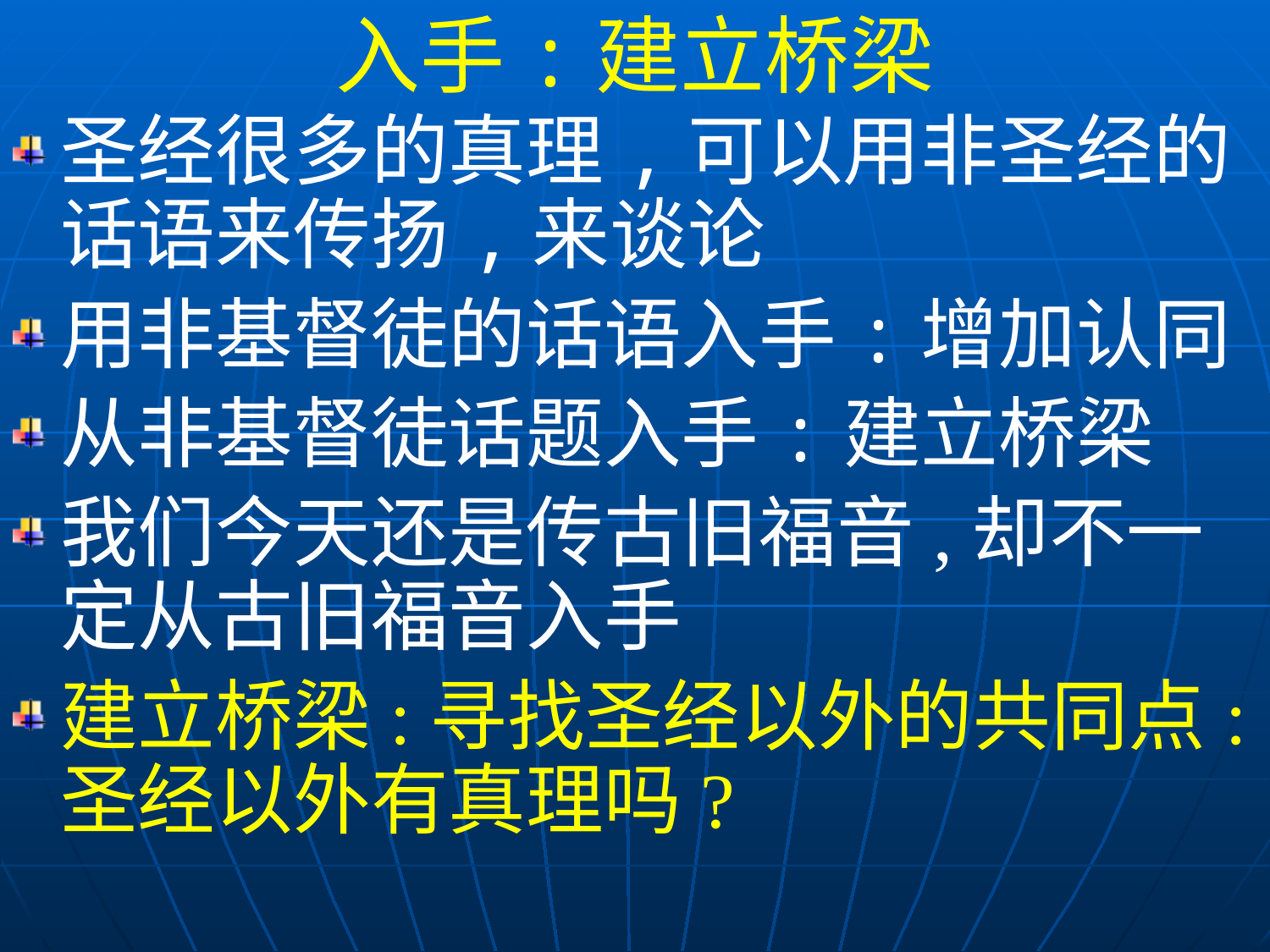

入手:建立桥梁
圣经很多的真理,可以用非圣经的话语来传扬,来谈论
用非基督徒的话语入手:增加认同
从非基督徒话题入手:建立桥梁
我们今天还是传古旧福音,却不一定从古旧福音入手
建立桥梁:寻找圣经以外的共同点:圣经以外有真理吗?